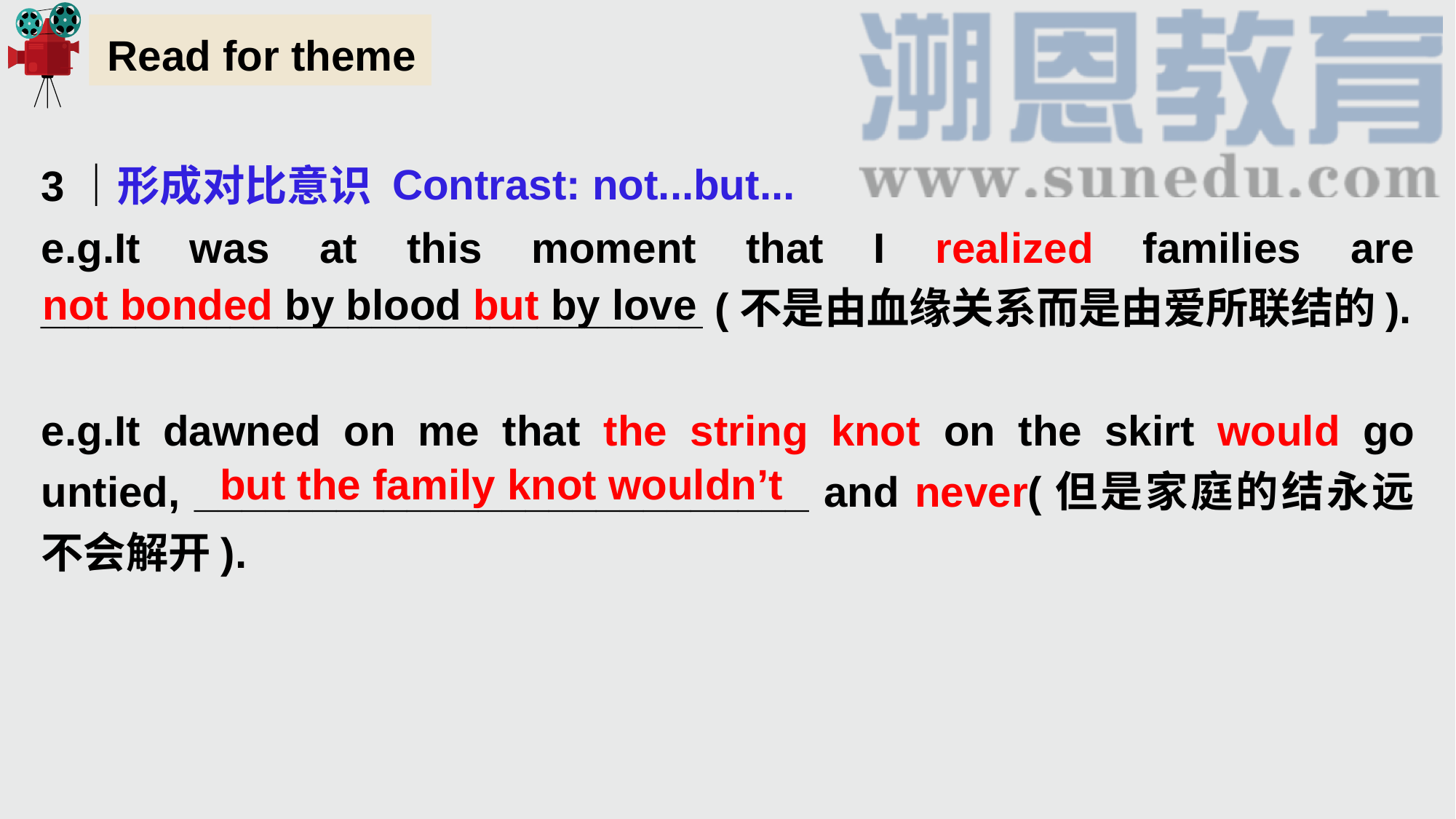

Read for theme
3｜形成对比意识
e.g.It was at this moment that I realized families are ____________________________ (不是由血缘关系而是由爱所联结的).

e.g.It dawned on me that the string knot on the skirt would go untied, __________________________ and never(但是家庭的结永远不会解开).
Contrast: not...but...
not bonded by blood but by love
but the family knot wouldn’t